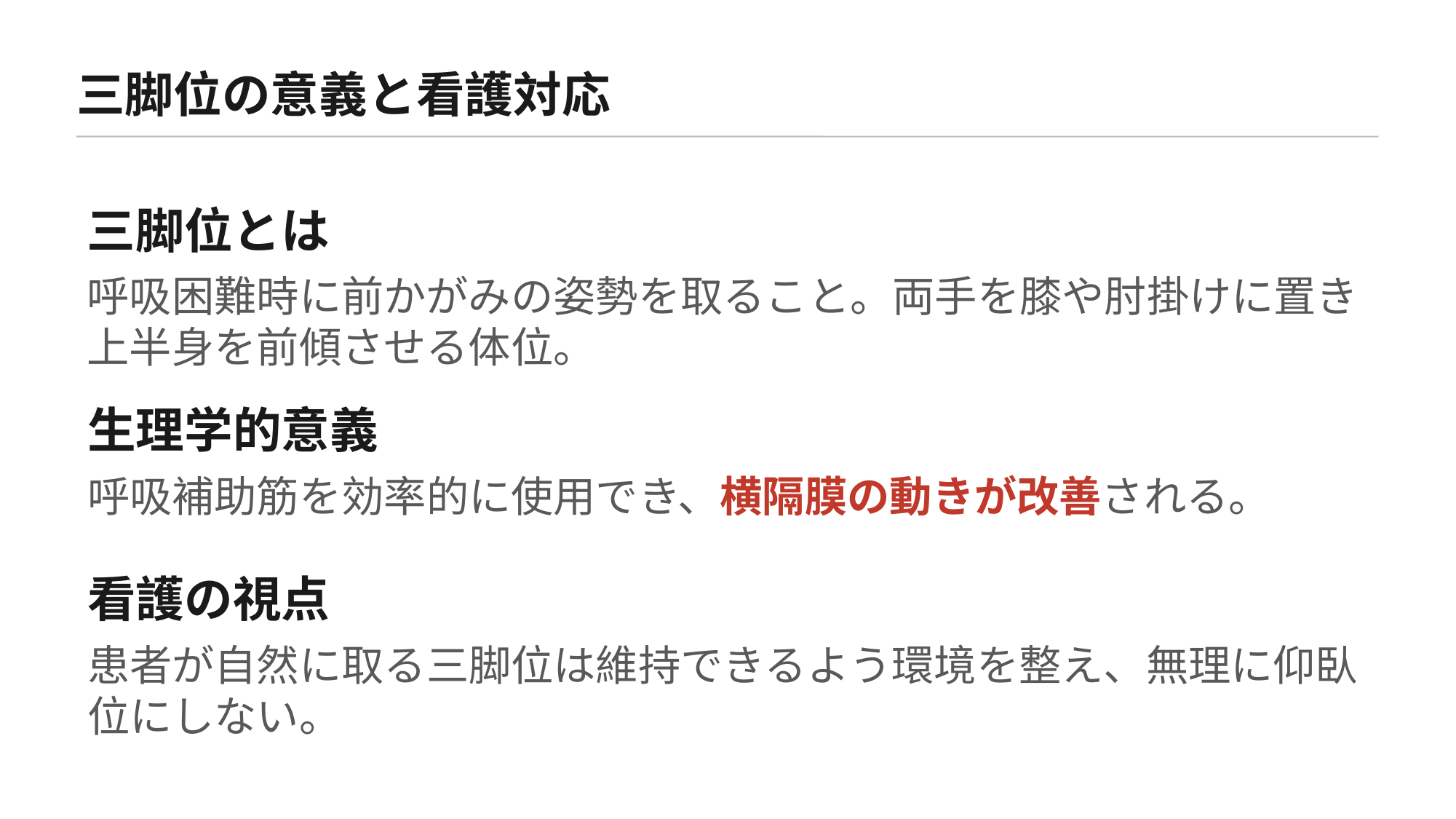

三脚位の意義と看護対応

三脚位とは
呼吸困難時に前かがみの姿勢を取ること。両手を膝や肘掛けに置き上半身を前傾させる体位。
生理学的意義
呼吸補助筋を効率的に使用でき、横隔膜の動きが改善される。
看護の視点
患者が自然に取る三脚位は維持できるよう環境を整え、無理に仰臥位にしない。